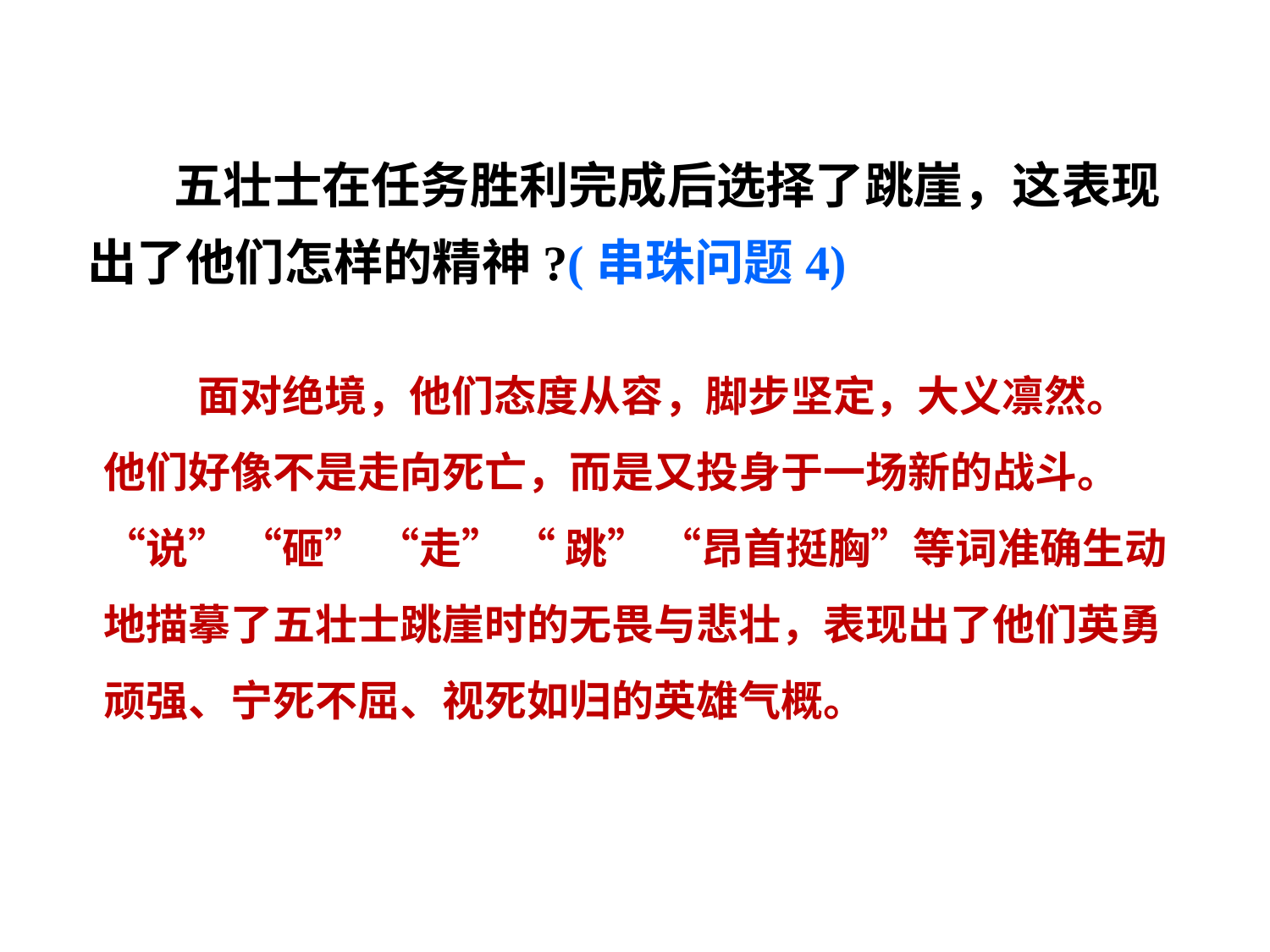

五壮士在任务胜利完成后选择了跳崖，这表现出了他们怎样的精神?(串珠问题4)
 面对绝境，他们态度从容，脚步坚定，大义凛然。 他们好像不是走向死亡，而是又投身于一场新的战斗。 “说” “砸” “走” “ 跳” “昂首挺胸”等词准确生动地描摹了五壮士跳崖时的无畏与悲壮，表现出了他们英勇顽强、宁死不屈、视死如归的英雄气概。